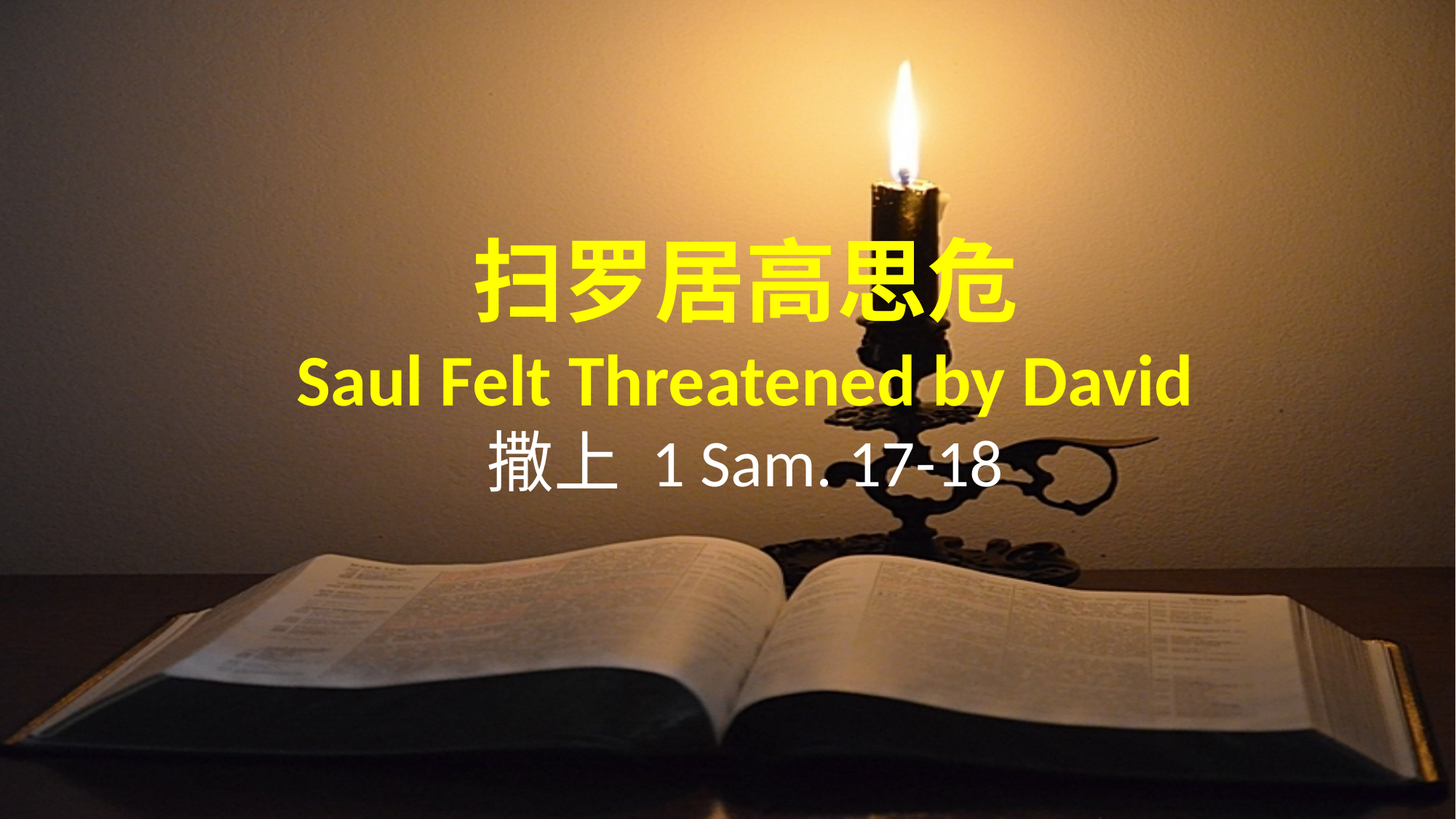

扫罗居高思危
Saul Felt Threatened by David
撒上 1 Sam. 17-18